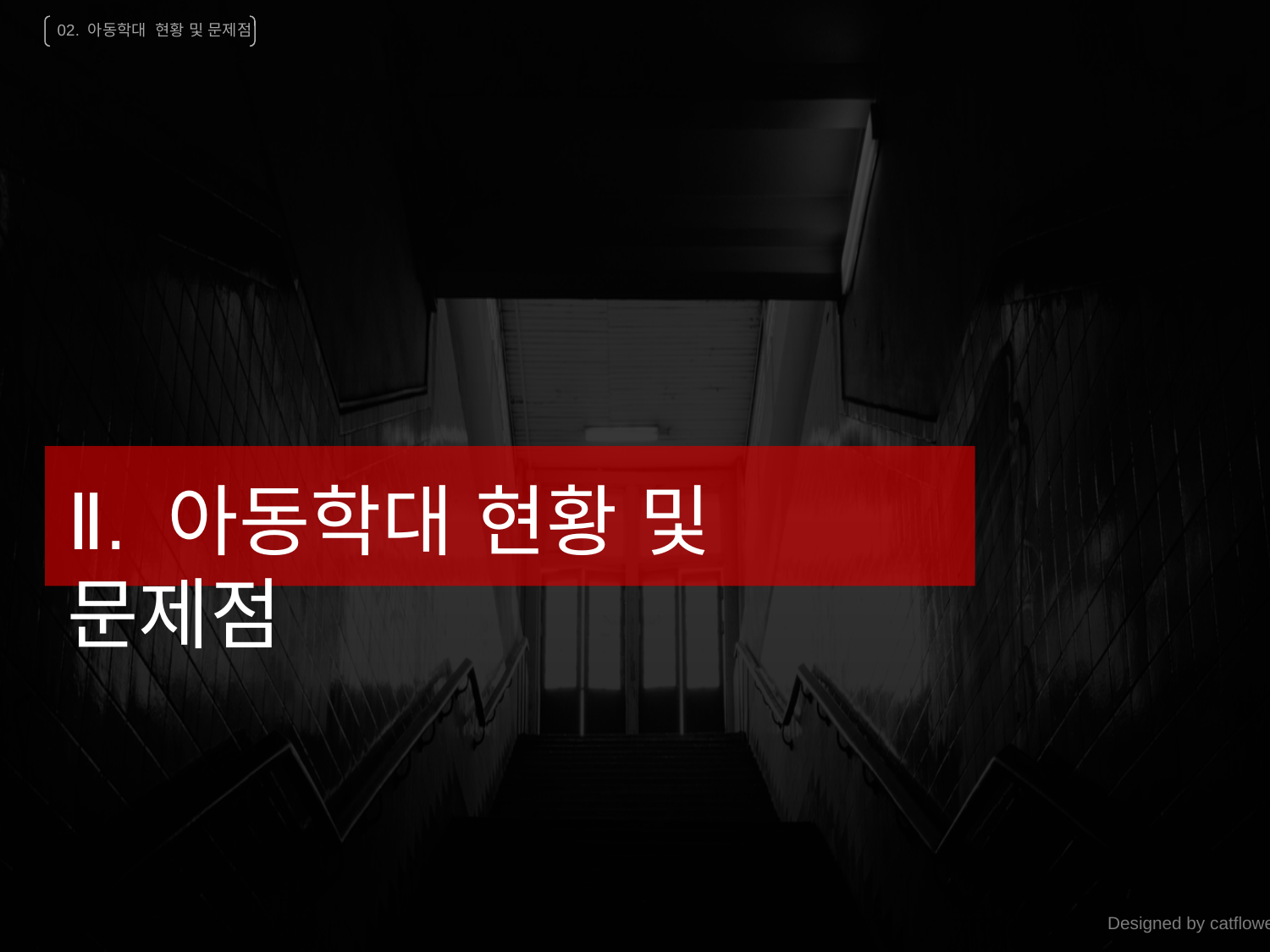

02. 아동학대  현황 및 문제점

Ⅱ. 아동학대 현황 및 문제점
Designed by catflowerbox